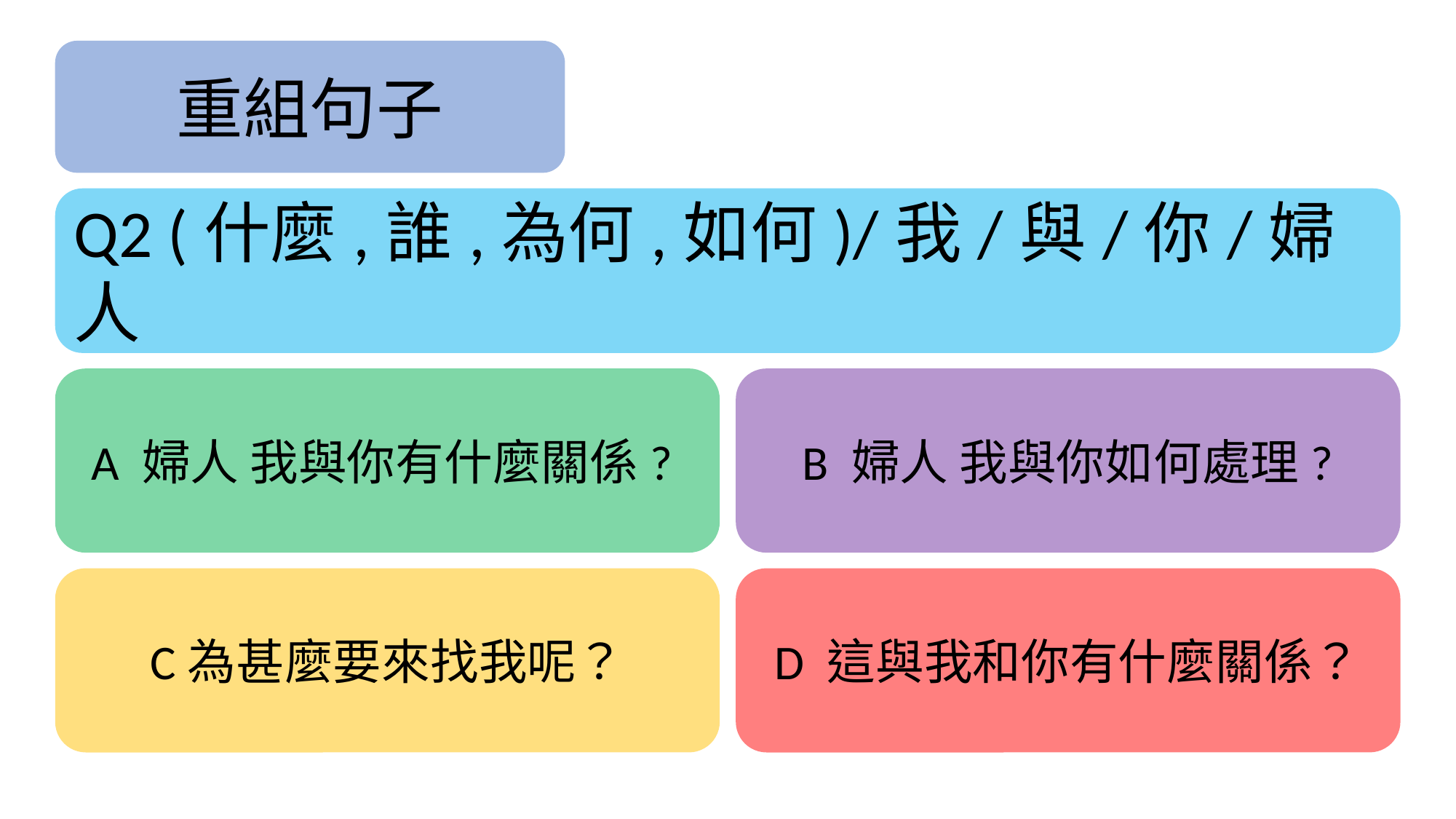

重組句子
Q2 (什麼,誰,為何,如何)/我/與/你/婦人
A 婦人 我與你有什麼關係?
B 婦人 我與你如何處理?
D 這與我和你有什麼關係？
C為甚麼要來找我呢？